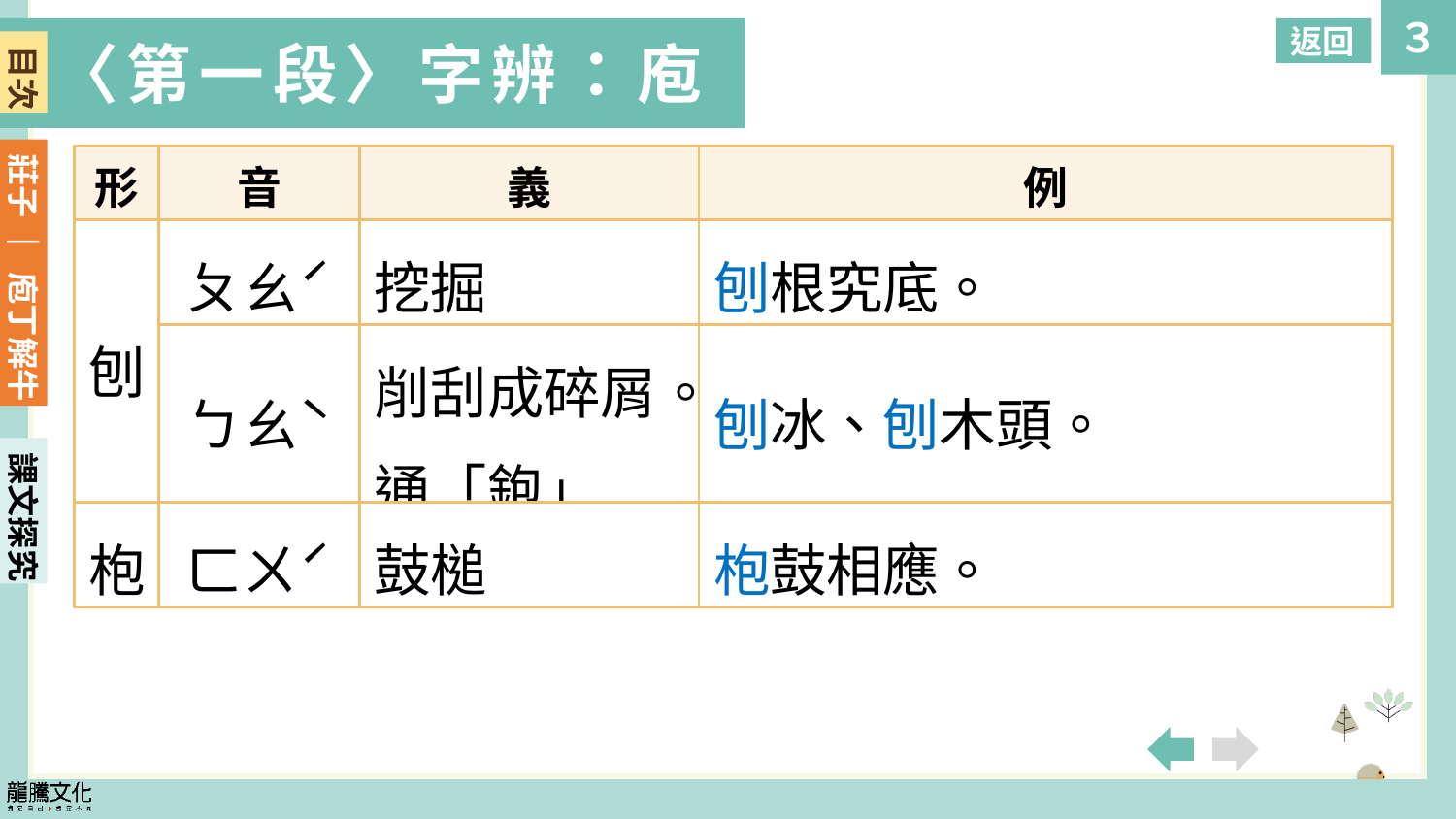

返回
〈第一段〉字辨：庖
目次
| 形 | 音 | 義 | 例 |
| --- | --- | --- | --- |
| 刨 | ㄆㄠˊ | 挖掘 | 刨根究底。 |
|  | ㄅㄠˋ | 削刮成碎屑。通「鉋」 | 刨冰、刨木頭。 |
| 枹 | ㄈㄨˊ | 鼓槌 | 枹鼓相應。 |